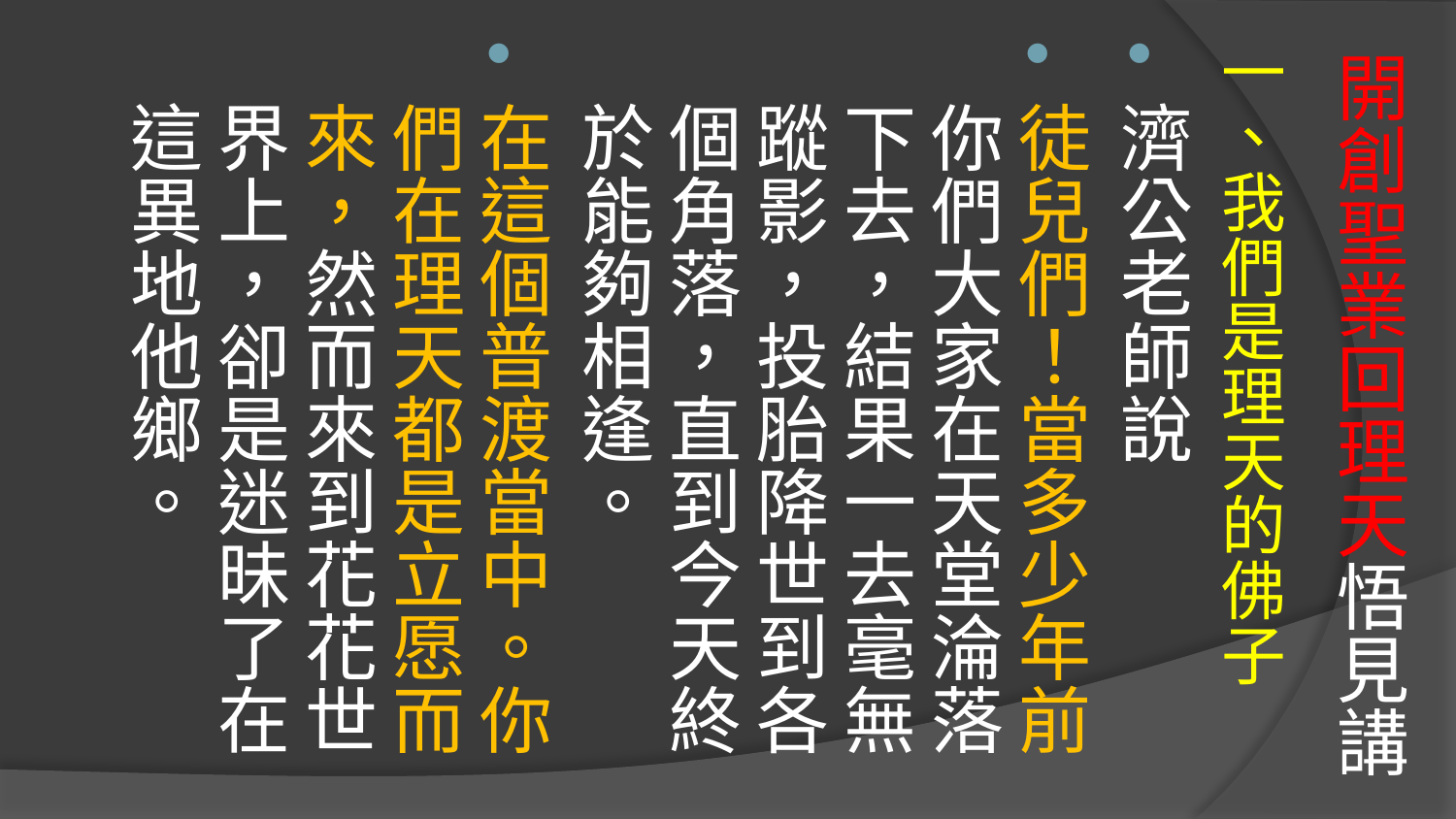

一、我們是理天的佛子
濟公老師說
徒兒們！當多少年前你們大家在天堂淪落下去，結果一去毫無蹤影，投胎降世到各個角落，直到今天終於能夠相逢。
在這個普渡當中。你們在理天都是立愿而來，然而來到花花世界上，卻是迷昧了在這異地他鄉。

# 開創聖業回理天悟見講